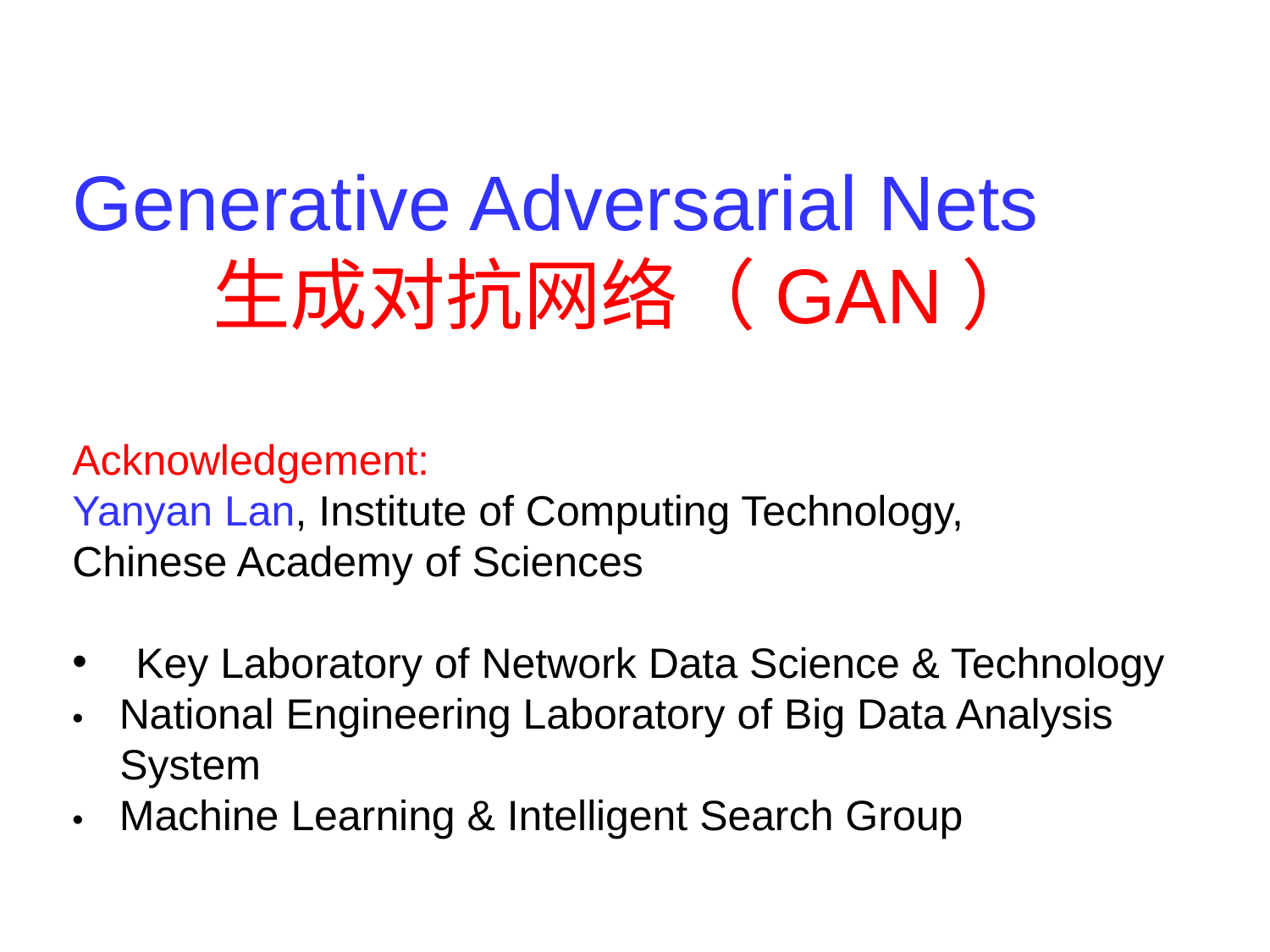

Generative Adversarial Nets
       生成对抗网络（GAN）

Acknowledgement:
Yanyan Lan, Institute of Computing Technology,
Chinese Academy of Sciences

Key Laboratory of Network Data Science & Technology
•    National Engineering Laboratory of Big Data Analysis
    System
•    Machine Learning & Intelligent Search Group